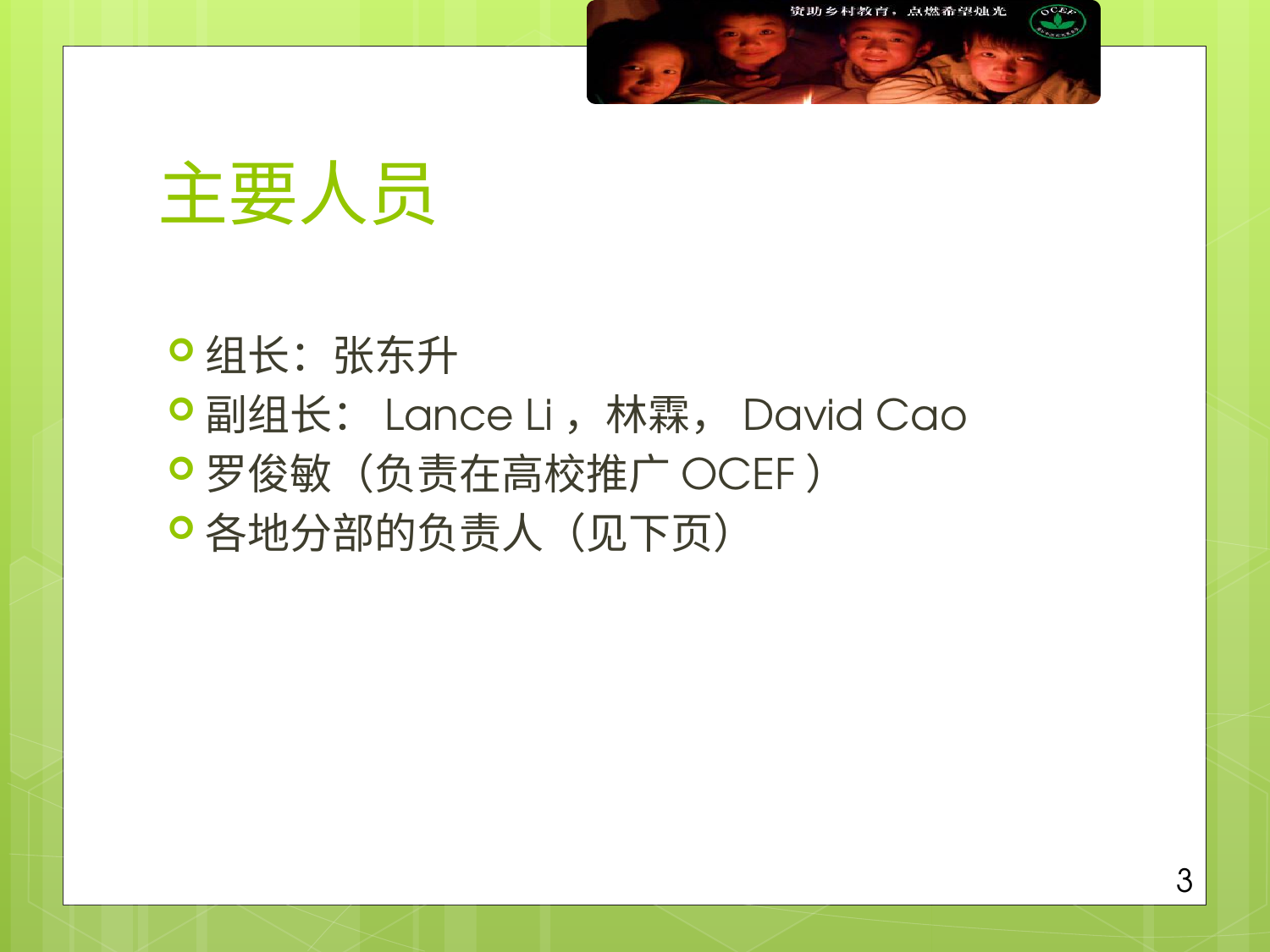

# 主要人员
组长：张东升
副组长：Lance Li，林霖，David Cao
罗俊敏（负责在高校推广OCEF）
各地分部的负责人（见下页）
3